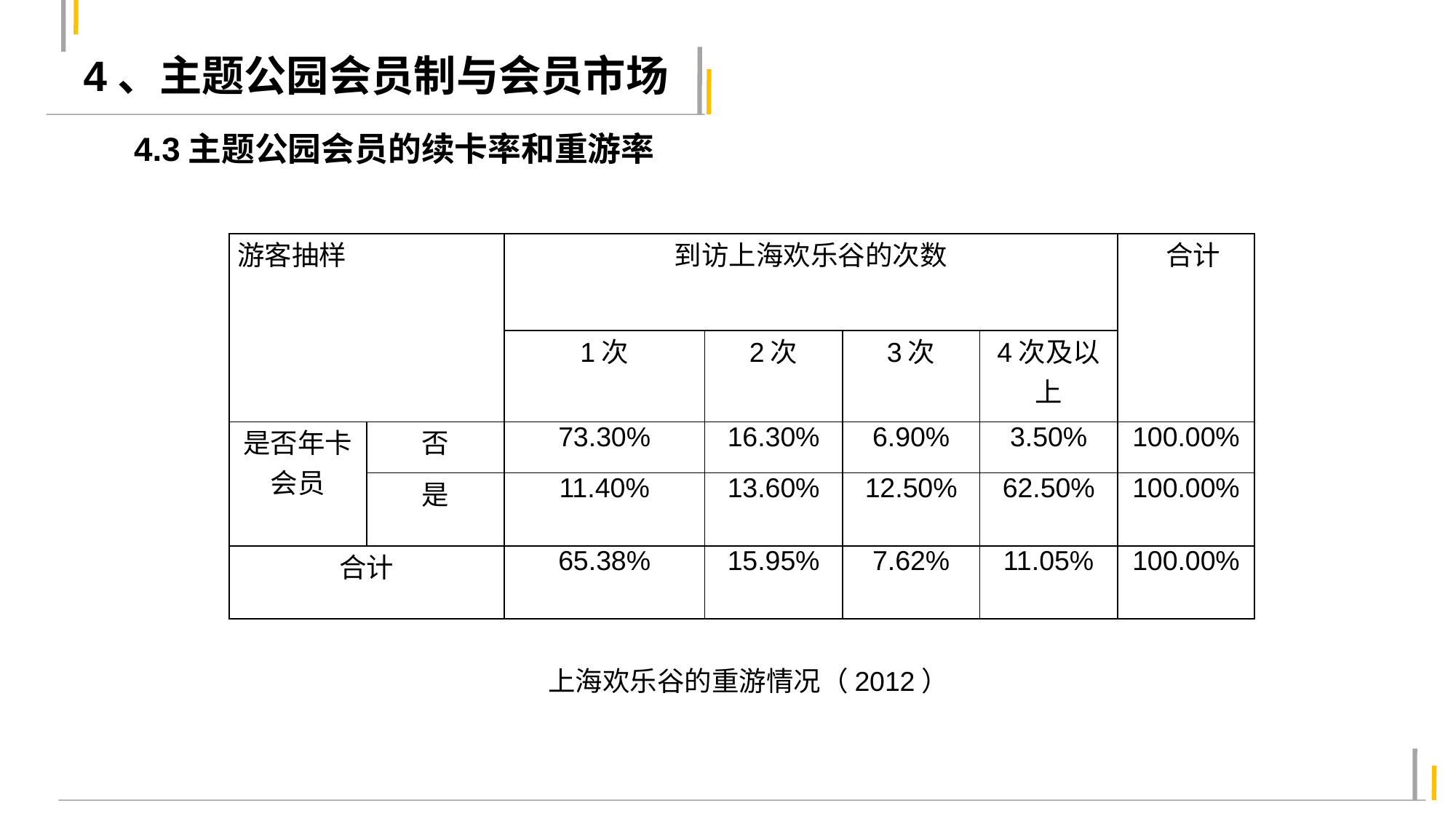

4、主题公园会员制与会员市场

4.3主题公园会员的续卡率和重游率
| 游客抽样 |  | 到访上海欢乐谷的次数 |  |  |  | 合计 |
| --- | --- | --- | --- | --- | --- | --- |
|  |  | 1次 | 2次 | 3次 | 4次及以上 |  |
| 是否年卡会员 | 否 | 73.30% | 16.30% | 6.90% | 3.50% | 100.00% |
|  | 是 | 11.40% | 13.60% | 12.50% | 62.50% | 100.00% |
| 合计 |  | 65.38% | 15.95% | 7.62% | 11.05% | 100.00% |
 上海欢乐谷的重游情况（2012）